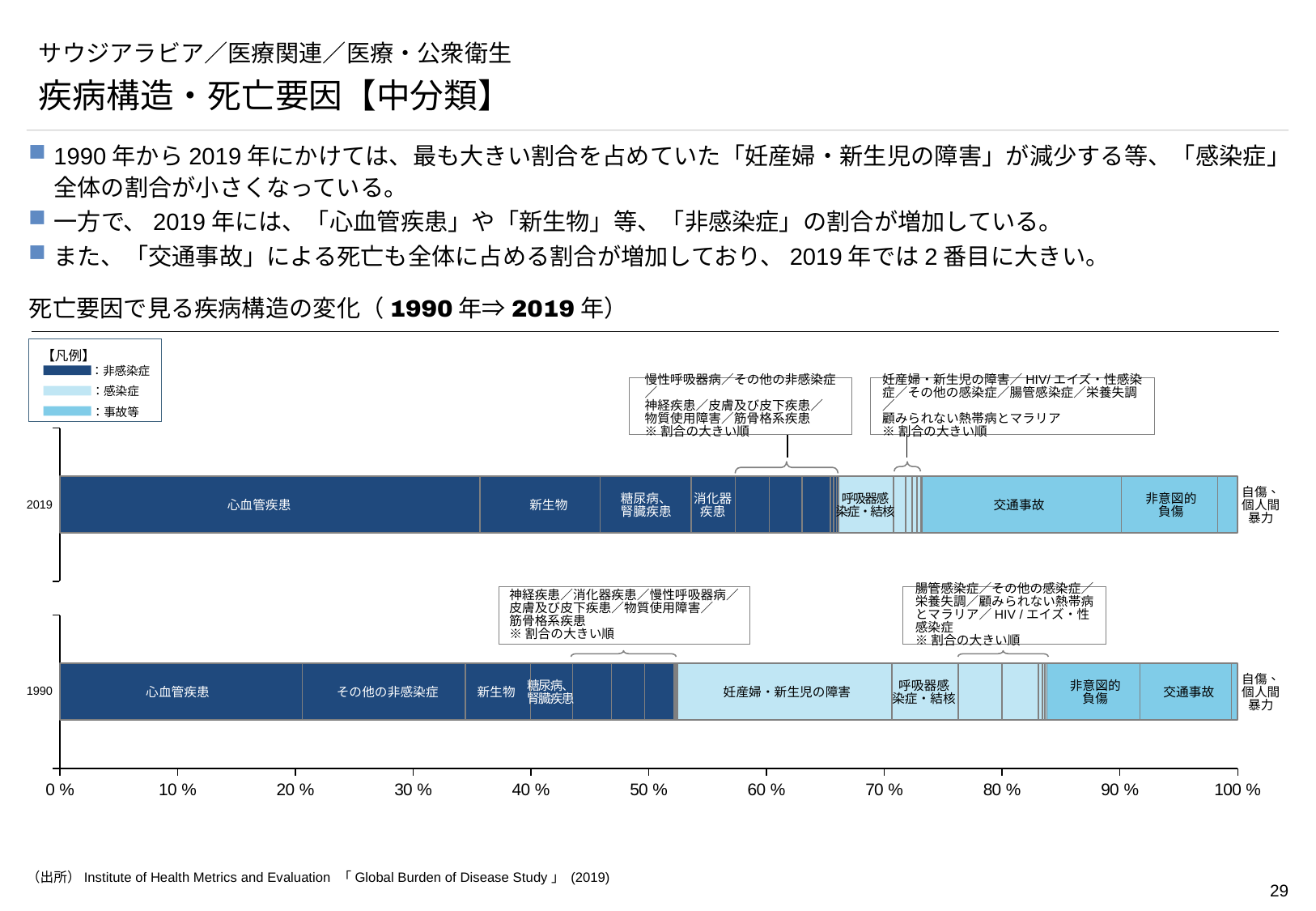

# サウジアラビア／医療関連／医療・公衆衛生
疾病構造・死亡要因【中分類】
1990年から2019年にかけては、最も大きい割合を占めていた「妊産婦・新生児の障害」が減少する等、「感染症」全体の割合が小さくなっている。
一方で、2019年には、「心血管疾患」や「新生物」等、「非感染症」の割合が増加している。
また、「交通事故」による死亡も全体に占める割合が増加しており、2019年では2番目に大きい。
死亡要因で見る疾病構造の変化（1990年⇒2019年）
【凡例】
：非感染症

：感染症

：事故等

慢性呼吸器病／その他の非感染症／
神経疾患／皮膚及び皮下疾患／
物質使用障害／筋骨格系疾患
※割合の大きい順
妊産婦・新生児の障害／HIV/エイズ・性感染症／その他の感染症／腸管感染症／栄養失調／
顧みられない熱帯病とマラリア
※割合の大きい順

### Chart

| Category |  |  |  |  |  |  |  |  |  |  |  |  |  |  |  |  |  |  |  |  |  |
|---|---|---|---|---|---|---|---|---|---|---|---|---|---|---|---|---|---|---|---|---|---|
自傷、
個人間
暴力
非意図的
負傷
糖尿病、
腎臓疾患
消化器
疾患
呼吸器感
染症・結核
心血管疾患
新生物
交通事故
2019
神経疾患／消化器疾患／慢性呼吸器病／皮膚及び皮下疾患／物質使用障害／
筋骨格系疾患
※割合の大きい順
腸管感染症／その他の感染症／栄養失調／顧みられない熱帯病とマラリア／HIV /エイズ・性感染症
※割合の大きい順

### Chart

| Category |  |  |  |  |  |  |  |  |  |  |  |  |  |  |  |  |  |  |  |  |  |  |
|---|---|---|---|---|---|---|---|---|---|---|---|---|---|---|---|---|---|---|---|---|---|---|
自傷、
個人間
暴力
非意図的
負傷
糖尿病、
腎臓疾患
呼吸器感
染症・結核
妊産婦・新生児の障害
1990
心血管疾患
その他の非感染症
新生物
交通事故
（出所）Institute of Health Metrics and Evaluation 「Global Burden of Disease Study」 (2019)